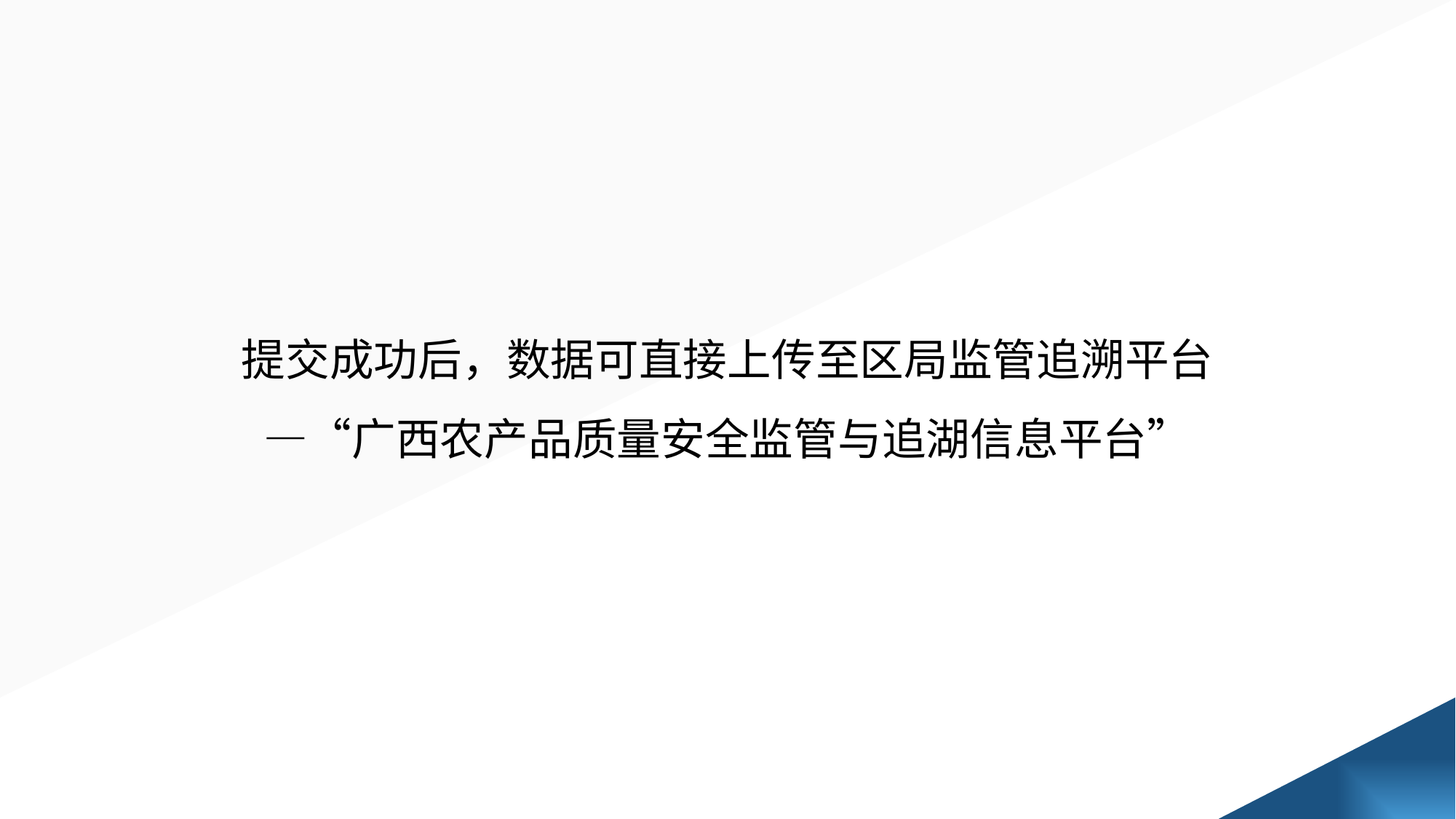

# 提交成功后，数据可直接上传至区局监管追溯平台 —“广西农产品质量安全监管与追湖信息平台”